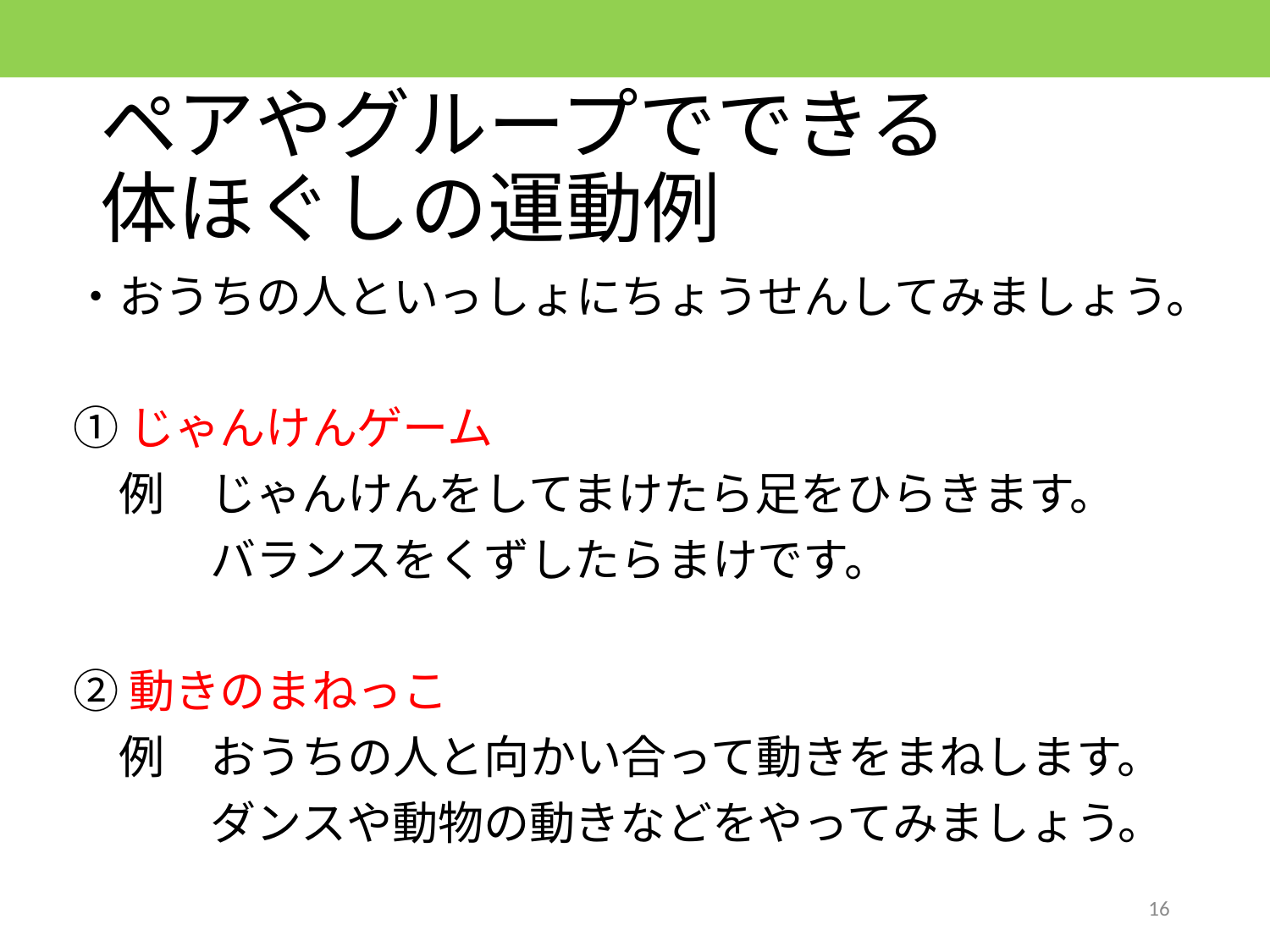

ペアやグループでできる
体ほぐしの運動例
・おうちの人といっしょにちょうせんしてみましょう。

①じゃんけんゲーム
　例　じゃんけんをしてまけたら足をひらきます。
　　　バランスをくずしたらまけです。

②動きのまねっこ
　例　おうちの人と向かい合って動きをまねします。
　　　ダンスや動物の動きなどをやってみましょう。
16